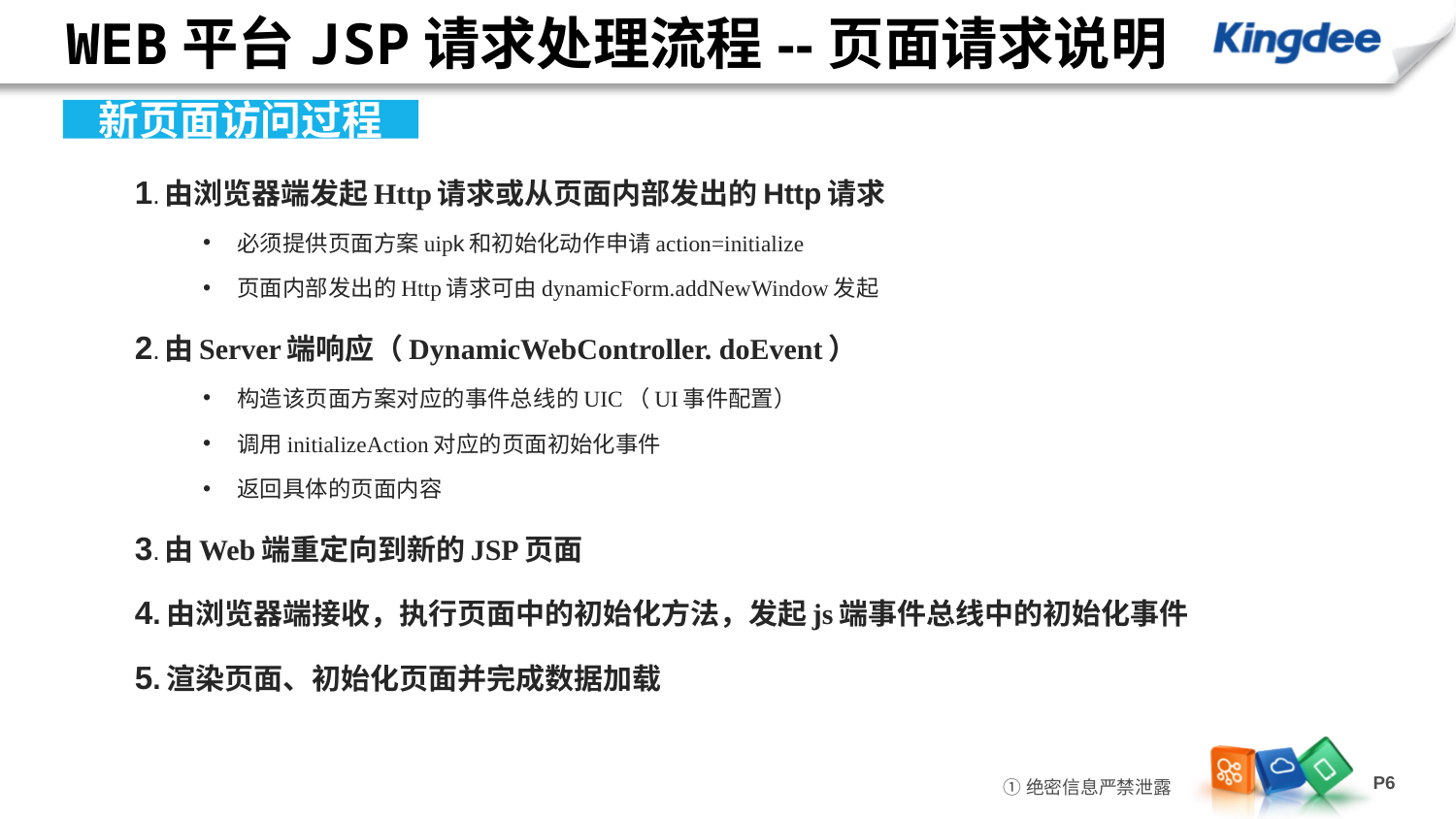

# WEB平台JSP请求处理流程--页面请求说明
新页面访问过程

1.由浏览器端发起Http请求或从页面内部发出的Http请求
必须提供页面方案uipk和初始化动作申请action=initialize
页面内部发出的Http请求可由dynamicForm.addNewWindow发起
2.由Server端响应（DynamicWebController. doEvent）
构造该页面方案对应的事件总线的UIC（UI事件配置）
调用initializeAction对应的页面初始化事件
返回具体的页面内容
3.由Web端重定向到新的JSP页面
4.由浏览器端接收，执行页面中的初始化方法，发起js端事件总线中的初始化事件
5.渲染页面、初始化页面并完成数据加载